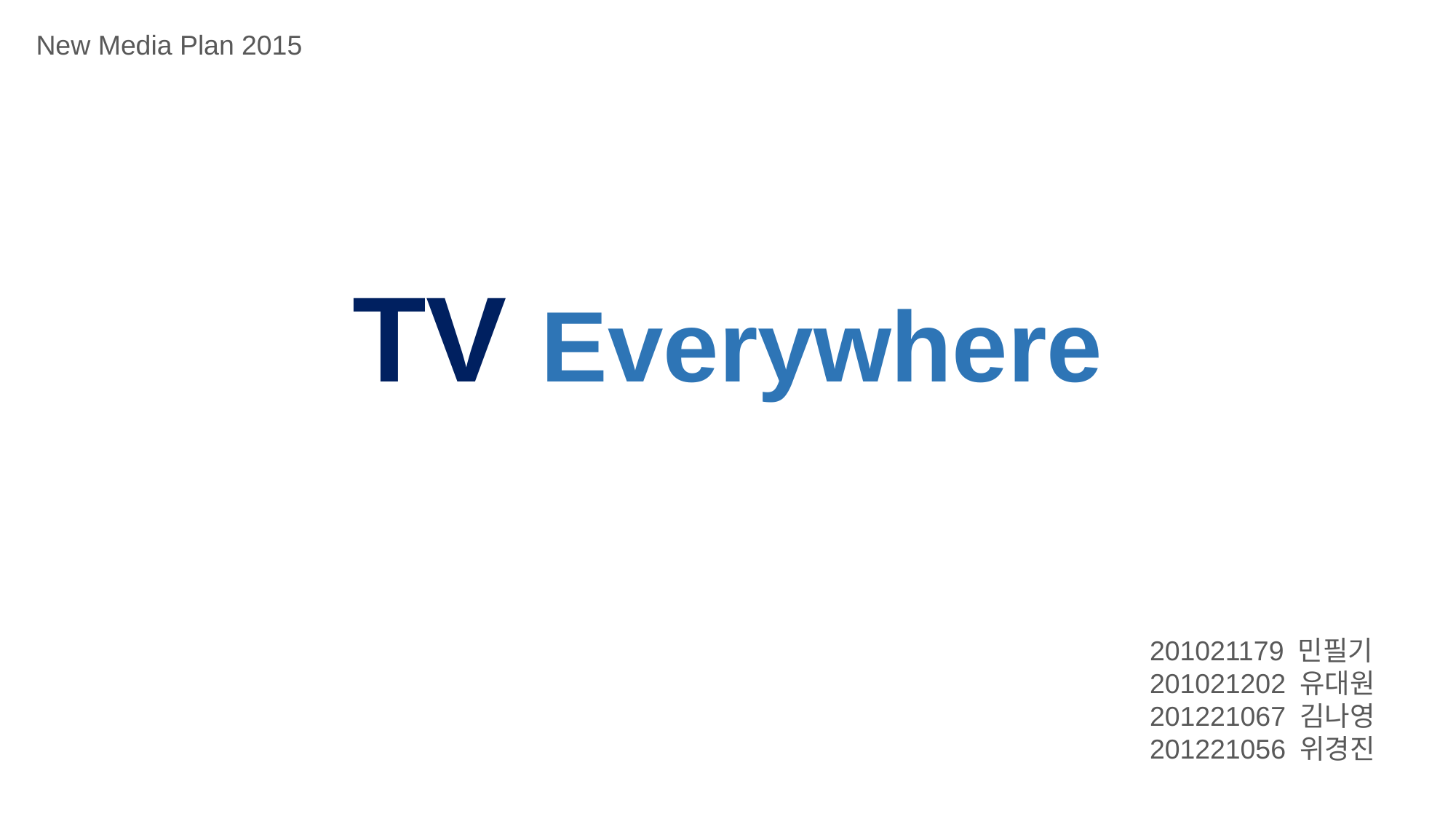

New Media Plan 2015
TV Everywhere
201021179 민필기
201021202 유대원
201221067 김나영
201221056 위경진